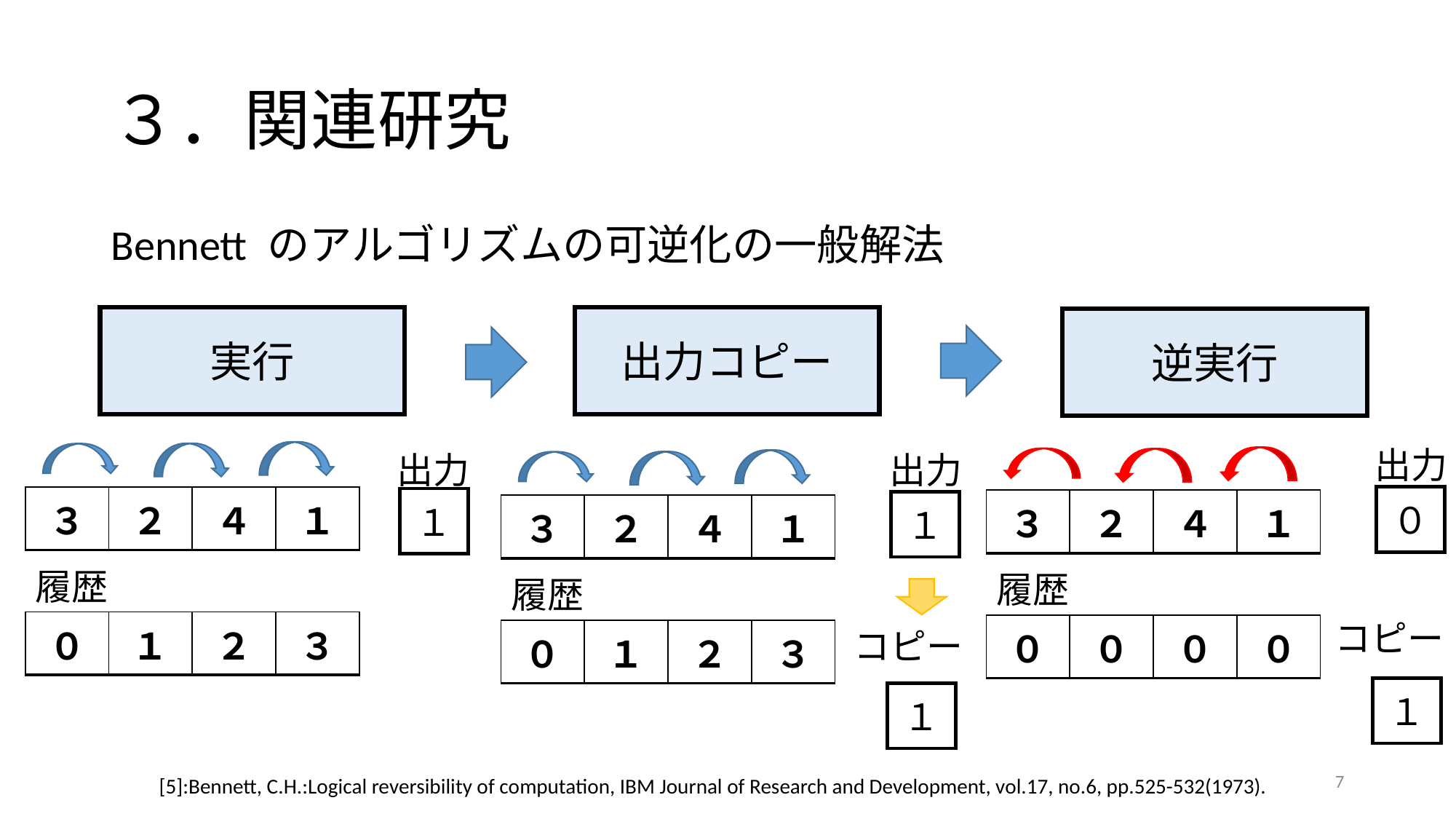

# ３．関連研究
Bennett のアルゴリズムの可逆化の一般解法
出力コピー
実行
逆実行

出力
出力
出力
０
| ３ | ２ | ４ | １ |
| --- | --- | --- | --- |
１
| ３ | ２ | ４ | １ |
| --- | --- | --- | --- |
１
| ３ | ２ | ４ | １ |
| --- | --- | --- | --- |
履歴
履歴
履歴

コピー
| ０ | １ | ２ | ３ |
| --- | --- | --- | --- |
| ０ | ０ | ０ | ０ |
| --- | --- | --- | --- |
コピー
| ０ | １ | ２ | ３ |
| --- | --- | --- | --- |
１
１
7
[5]:Bennett, C.H.:Logical reversibility of computation, IBM Journal of Research and Development, vol.17, no.6, pp.525-532(1973).